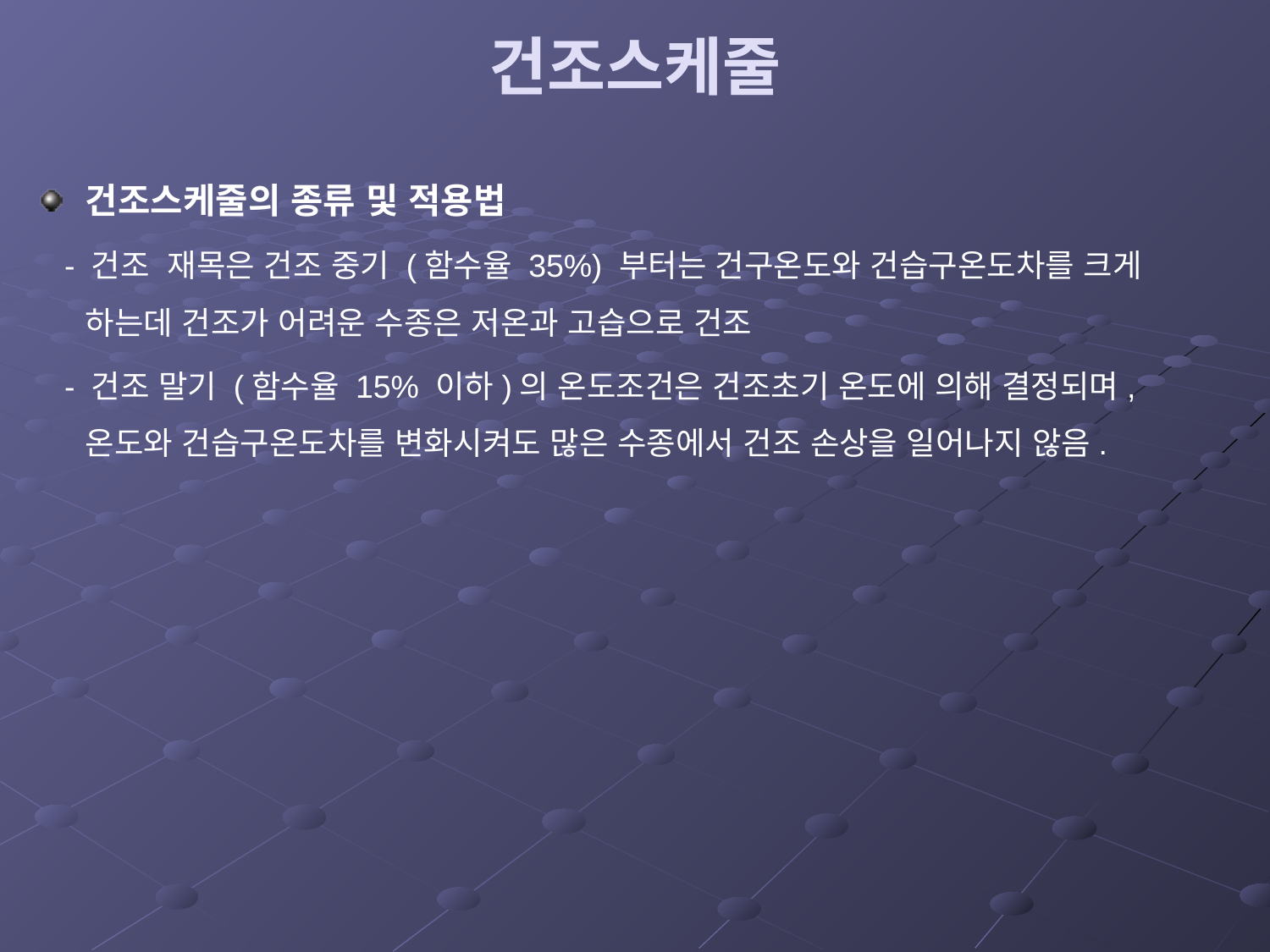

# 건조스케줄
건조스케줄의 종류 및 적용법
   - 건조  재목은 건조 중기 (함수율 35%) 부터는 건구온도와 건습구온도차를 크게 하는데 건조가 어려운 수종은 저온과 고습으로 건조
   - 건조 말기 (함수율 15% 이하)의 온도조건은 건조초기 온도에 의해 결정되며, 온도와 건습구온도차를 변화시켜도 많은 수종에서 건조 손상을 일어나지 않음.